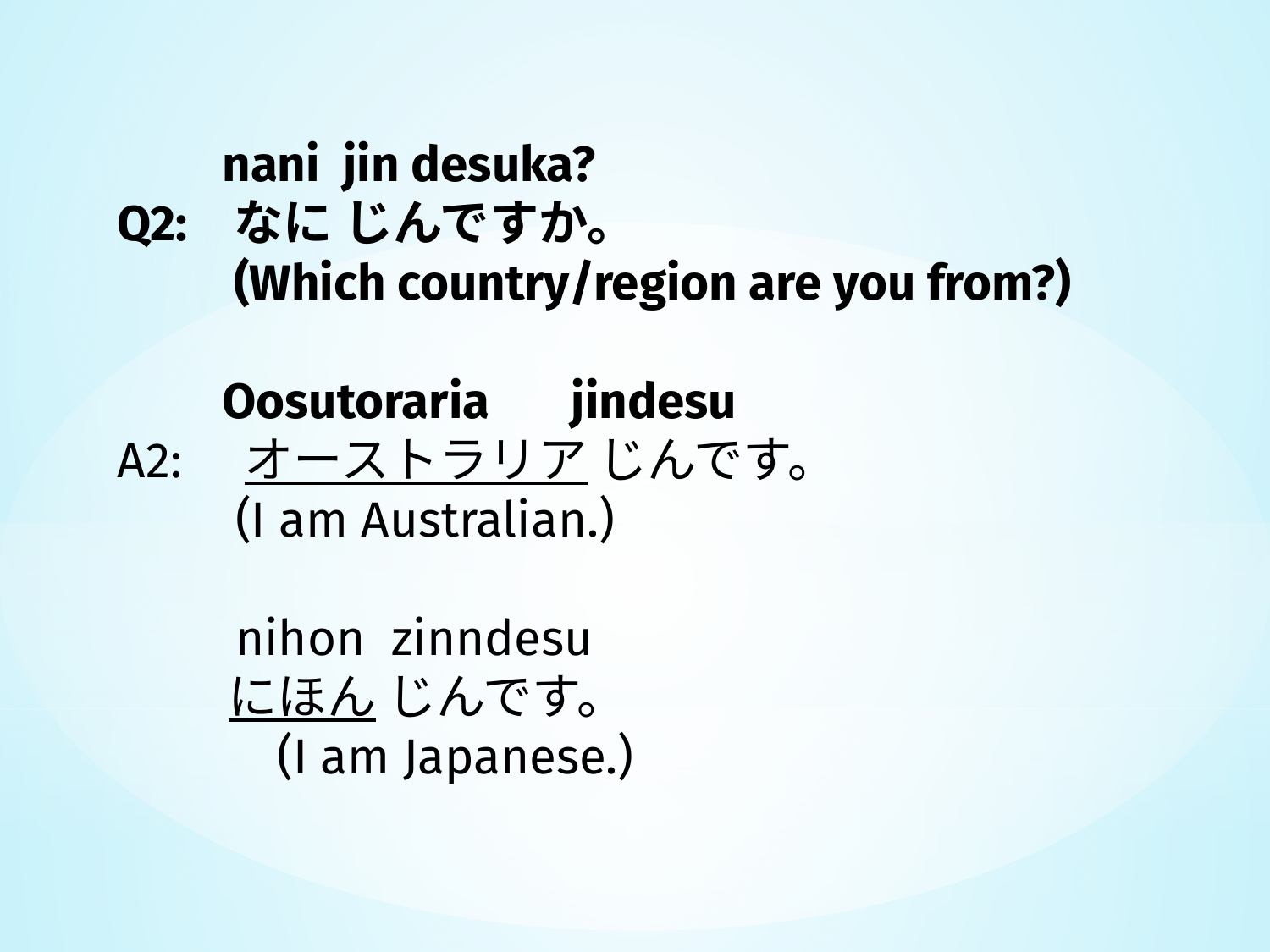

nani  jin desuka?
Q2:   なに じんですか。
          (Which country/region are you from?)

         Oosutoraria       jindesu
A2:	オーストラリア じんです。
         (I am Australian.)

         nihon  zinndesu
         にほん じんです。
　　　(I am Japanese.)